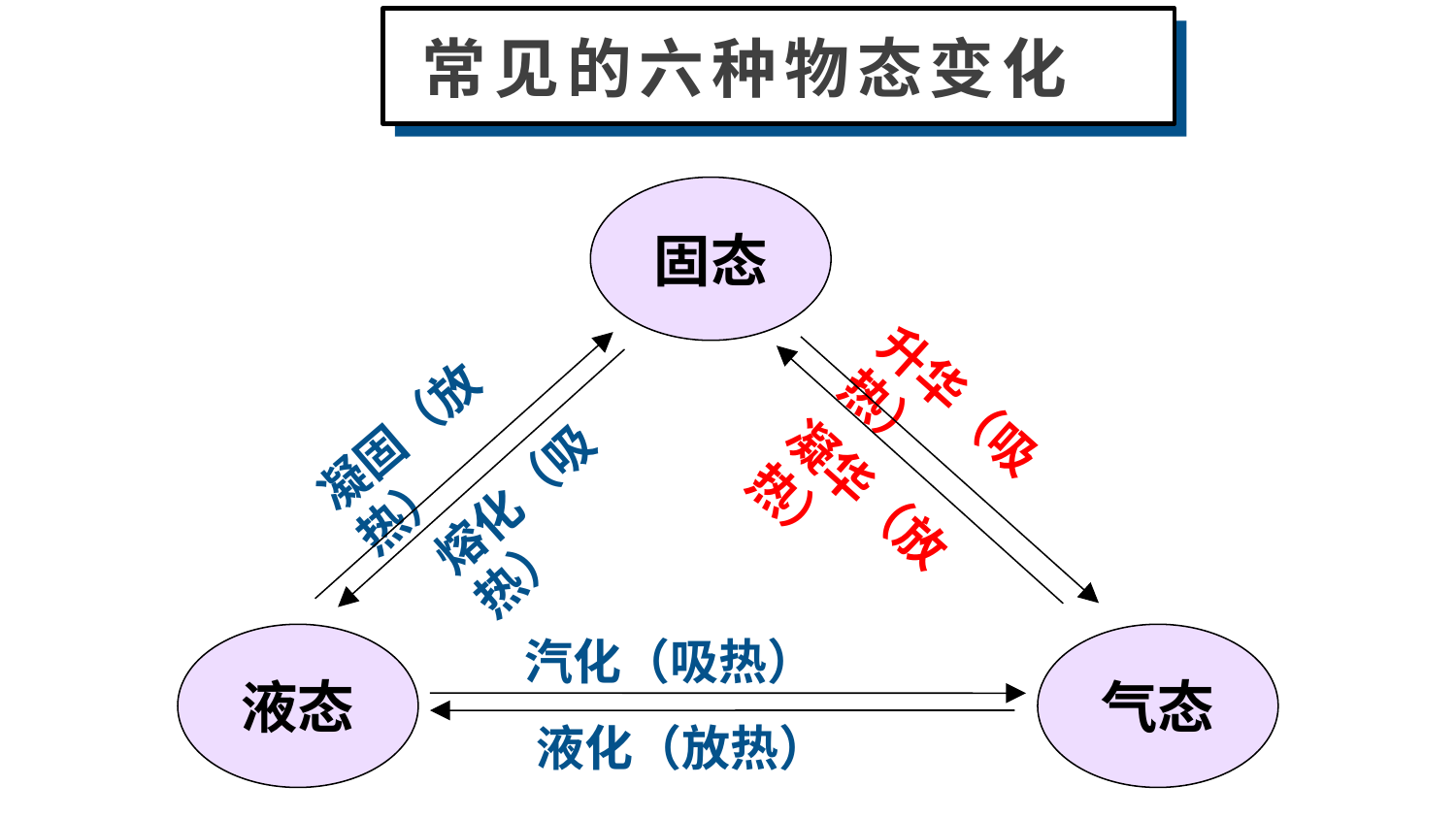

常见的六种物态变化
固态

凝固（放热）
升华（吸热）
熔化（吸热）
凝华（放热）
液态
汽化（吸热）
气态

液化（放热）